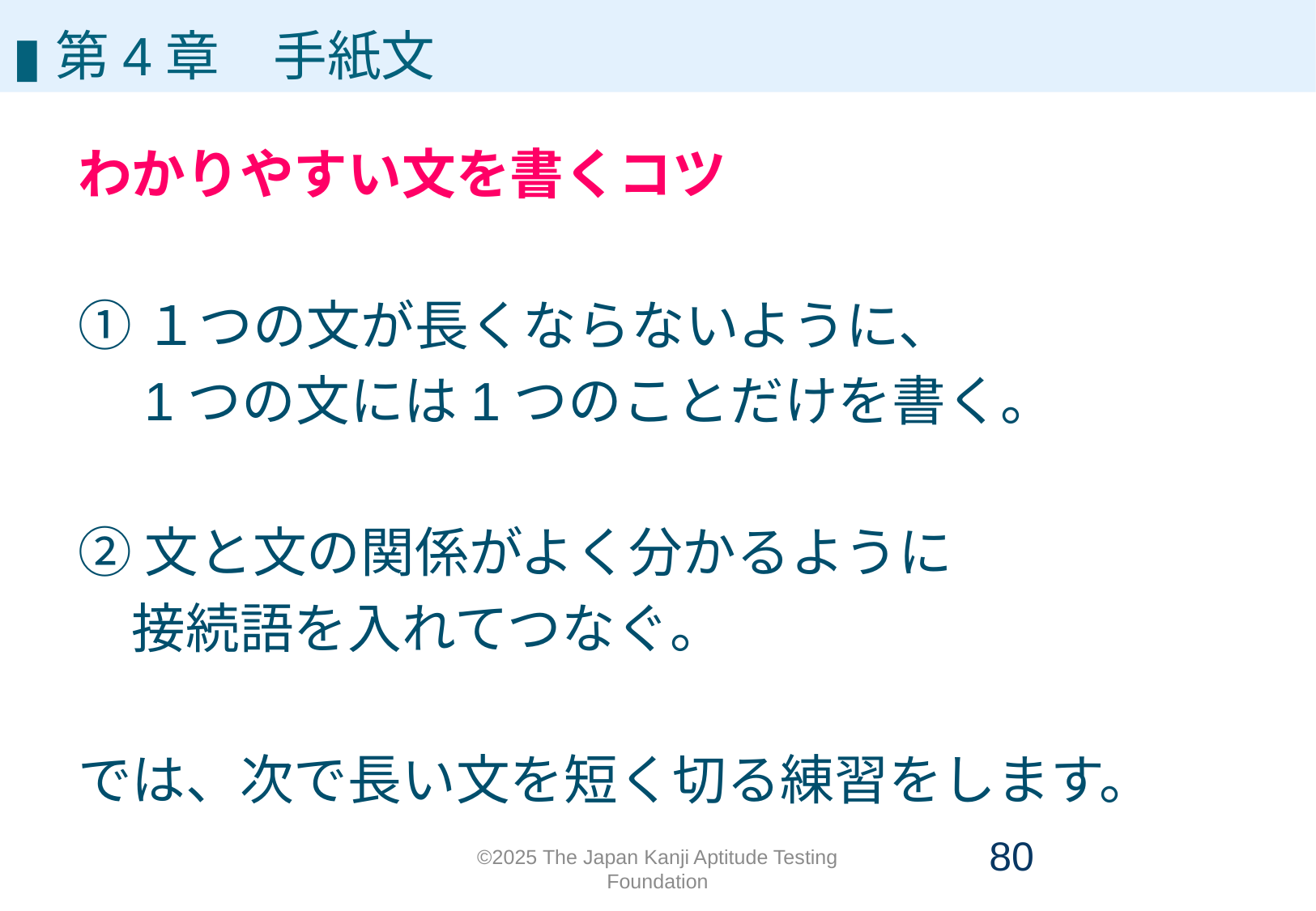

▮第4章　手紙文
わかりやすい文を書くコツ

①１つの文が長くならないように、
　1つの文には1つのことだけを書く。

②文と文の関係がよく分かるように
　接続語を入れてつなぐ。

では、次で長い文を短く切る練習をします。

©2025 The Japan Kanji Aptitude Testing Foundation
80